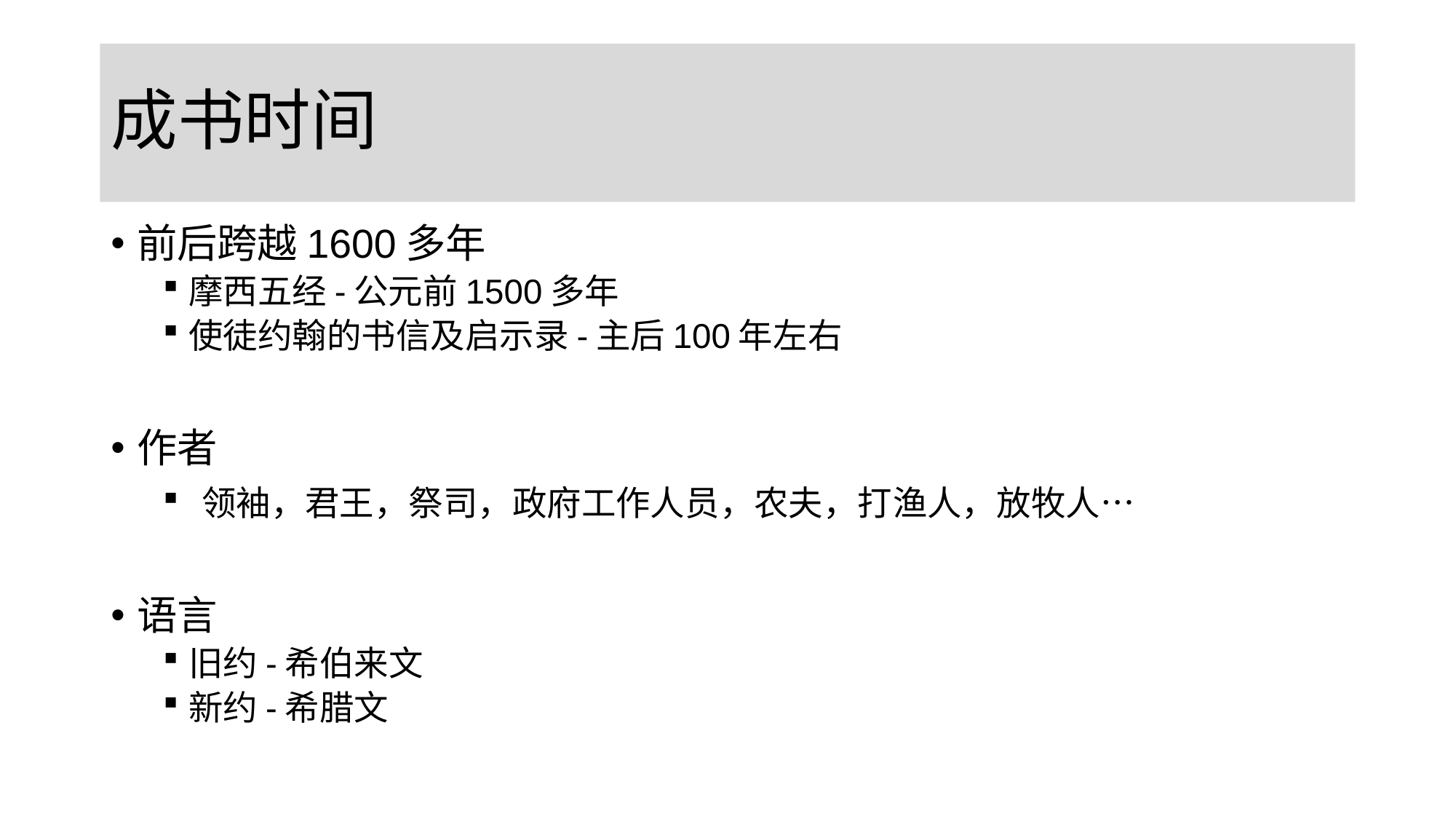

# 成书时间
前后跨越1600多年
摩西五经-公元前1500多年
使徒约翰的书信及启示录-主后100年左右

作者
领袖，君王，祭司，政府工作人员，农夫，打渔人，放牧人…

语言
旧约-希伯来文
新约-希腊文